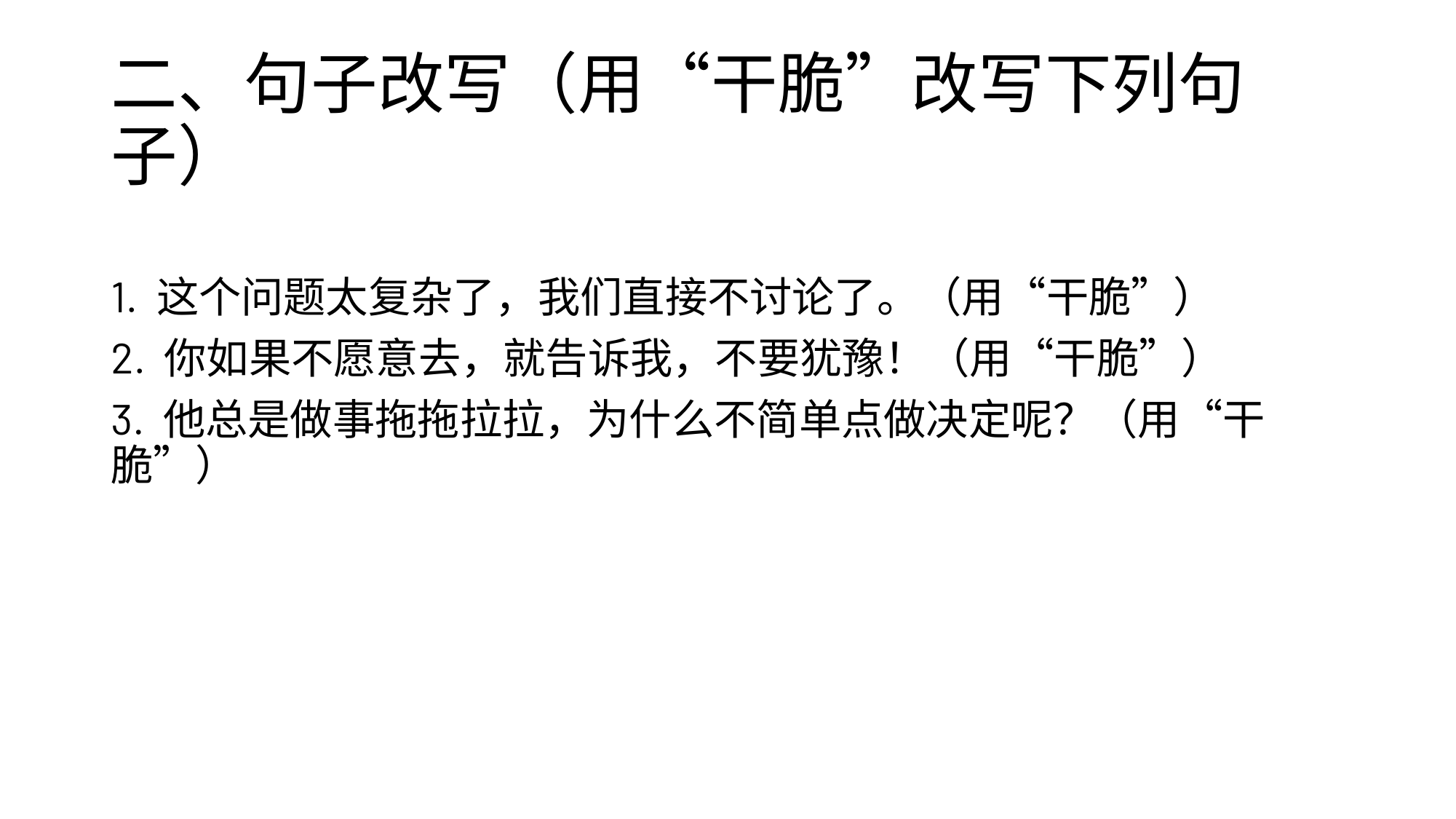

# 二、句子改写（用“干脆”改写下列句子）
1. 这个问题太复杂了，我们直接不讨论了。（用“干脆”）
2. 你如果不愿意去，就告诉我，不要犹豫！（用“干脆”）
3. 他总是做事拖拖拉拉，为什么不简单点做决定呢？（用“干脆”）